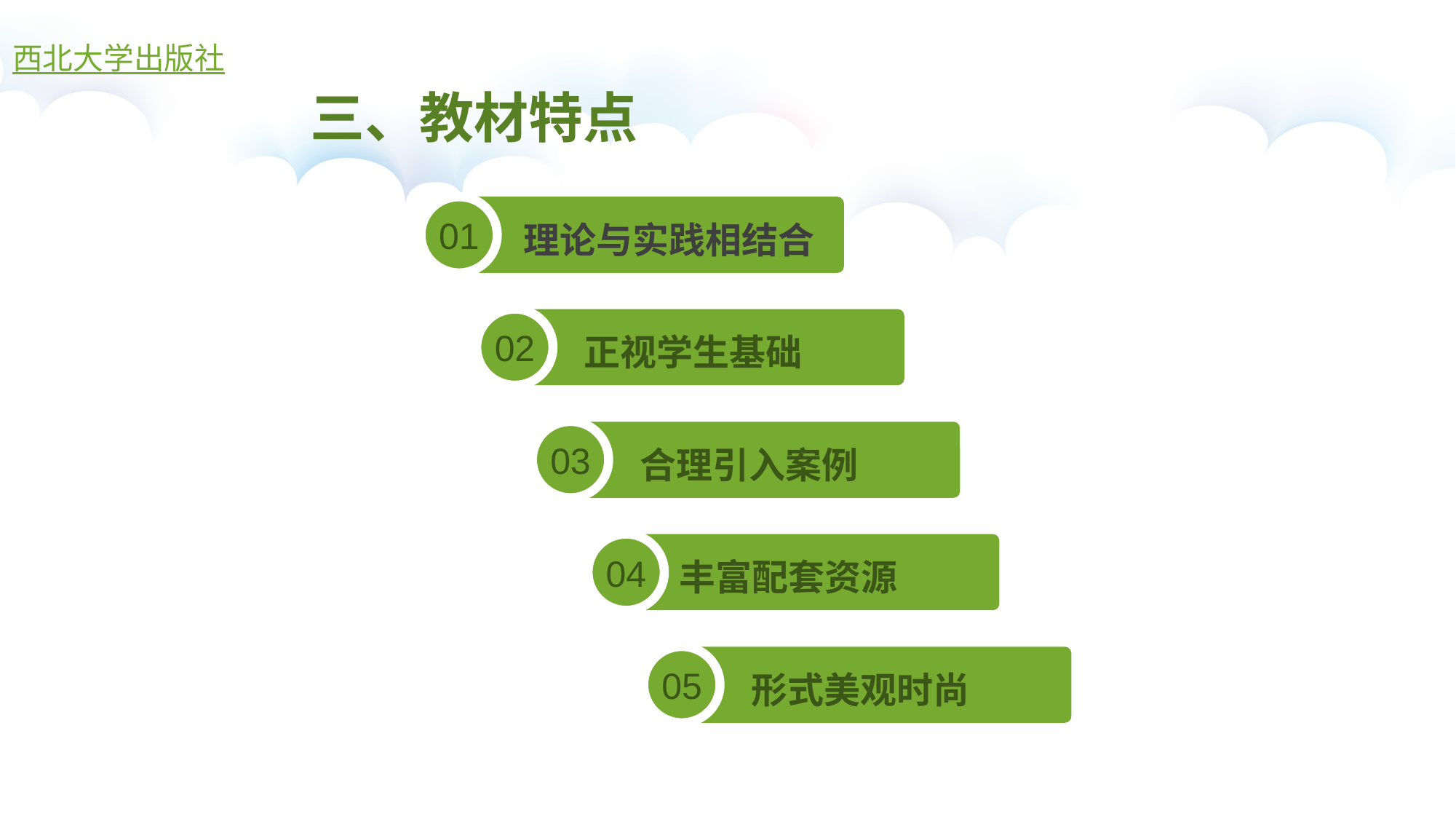

西北大学出版社
                   三、教材特点
01
理论与实践相结合
02
正视学生基础
03
合理引入案例
04
丰富配套资源
05
形式美观时尚